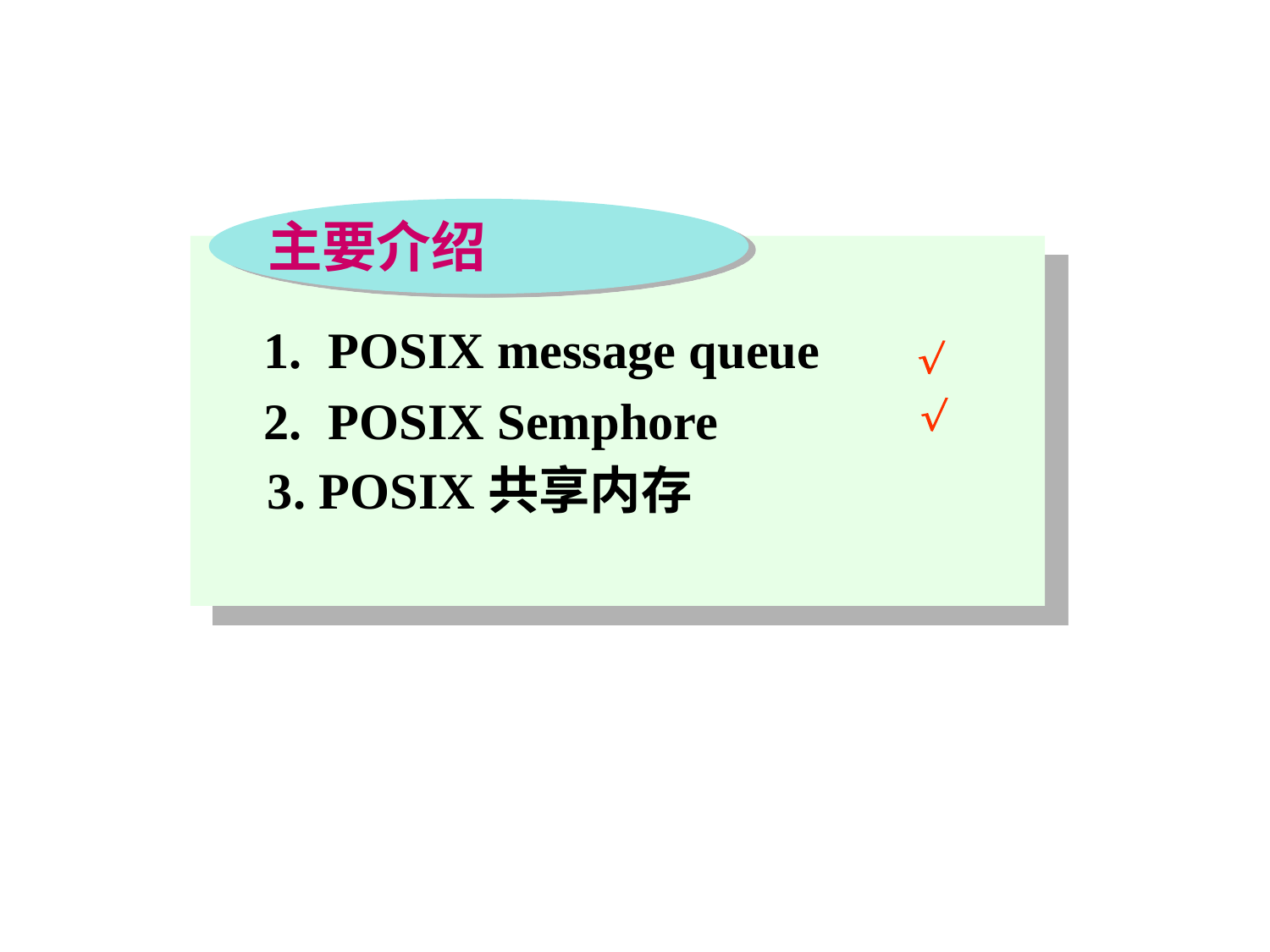

主要介绍

1.  POSIX message queue
√
√
2.  POSIX Semphore
3. POSIX共享内存